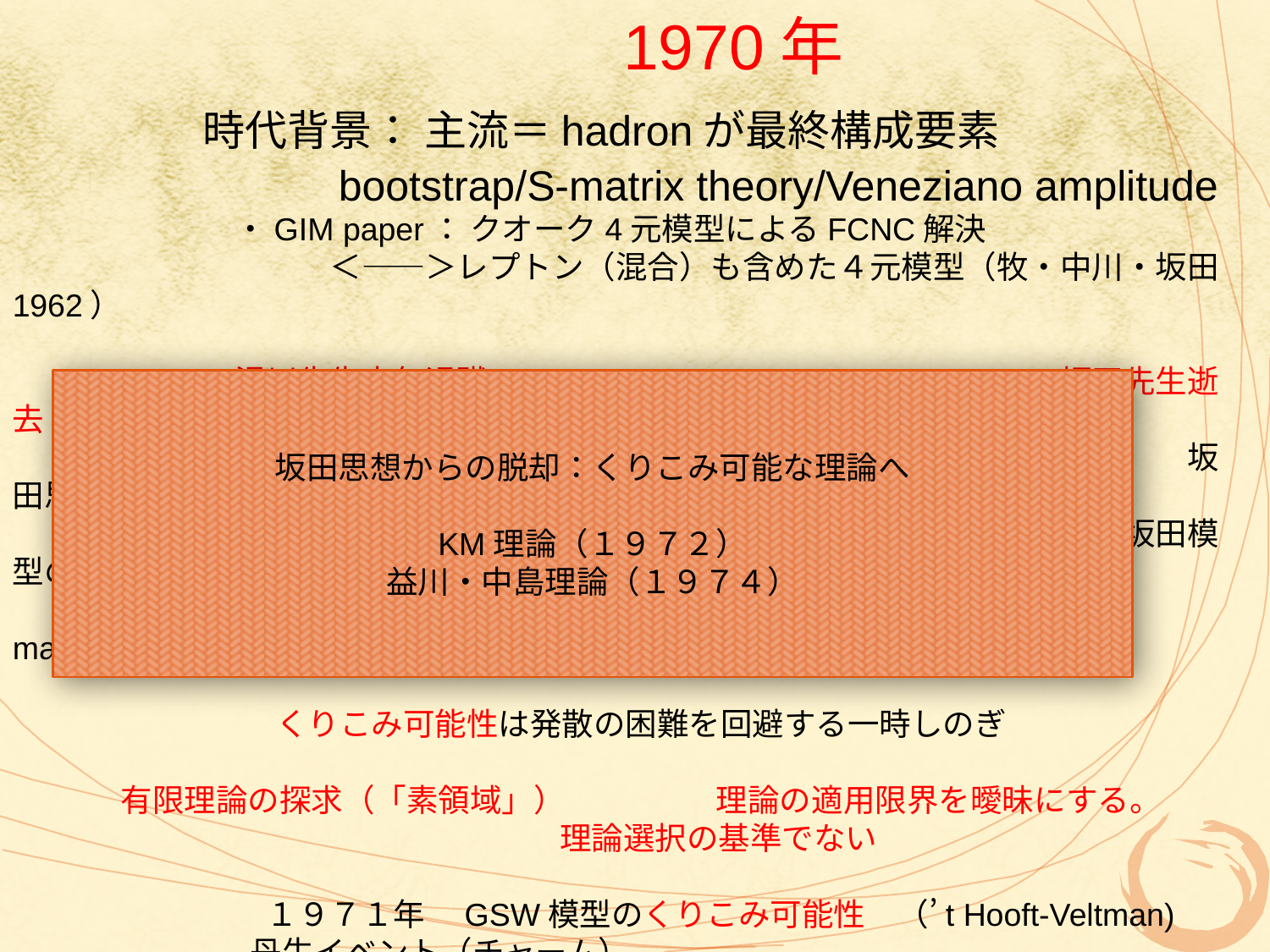

1970年
　　　時代背景： 主流＝hadronが最終構成要素
 　　　　　　　bootstrap/S-matrix theory/Veneziano amplitude
　　　　　　　・GIM paper： クオーク4元模型によるFCNC解決
　　　　　　　　　　＜——＞レプトン（混合）も含めた４元模型（牧・中川・坂田1962）

　　　　　　・湯川先生定年退職　　　　　　　　　　　　　　　　　・坂田先生逝去
　　　　　　　　　　　　　　　　　　　　　　　　　　　　　　　　　　　　　坂田思想
　　　　　　　　　　　　　　　　　　　　　　　　　　　クオークの実在（坂田模型の発展として）
　　　　　　　　　　　　　　　　　　　　　　　　　　　vs　 Gell-Mann: mathematical symbol

　　　                　   くりこみ可能性は発散の困難を回避する一時しのぎ

              有限理論の探求（「素領域」）                     理論の適用限界を曖昧にする。
                                                                           理論選択の基準でない

　　　　　　　　１９７１年　GSW模型のくりこみ可能性　（’t Hooft-Veltman)
                                丹生イベント（チャーム）
　　　　　　　　１９７２年　KM理論
　　　　　　　　１９７３年　ゲージ理論漸近自由性、
　　　　　　　　　　　　　　　中性カレントの発見（GSW模型の確立）

坂田思想からの脱却：くりこみ可能な理論へ

KM理論（１９７２）
益川・中島理論（１９７４）